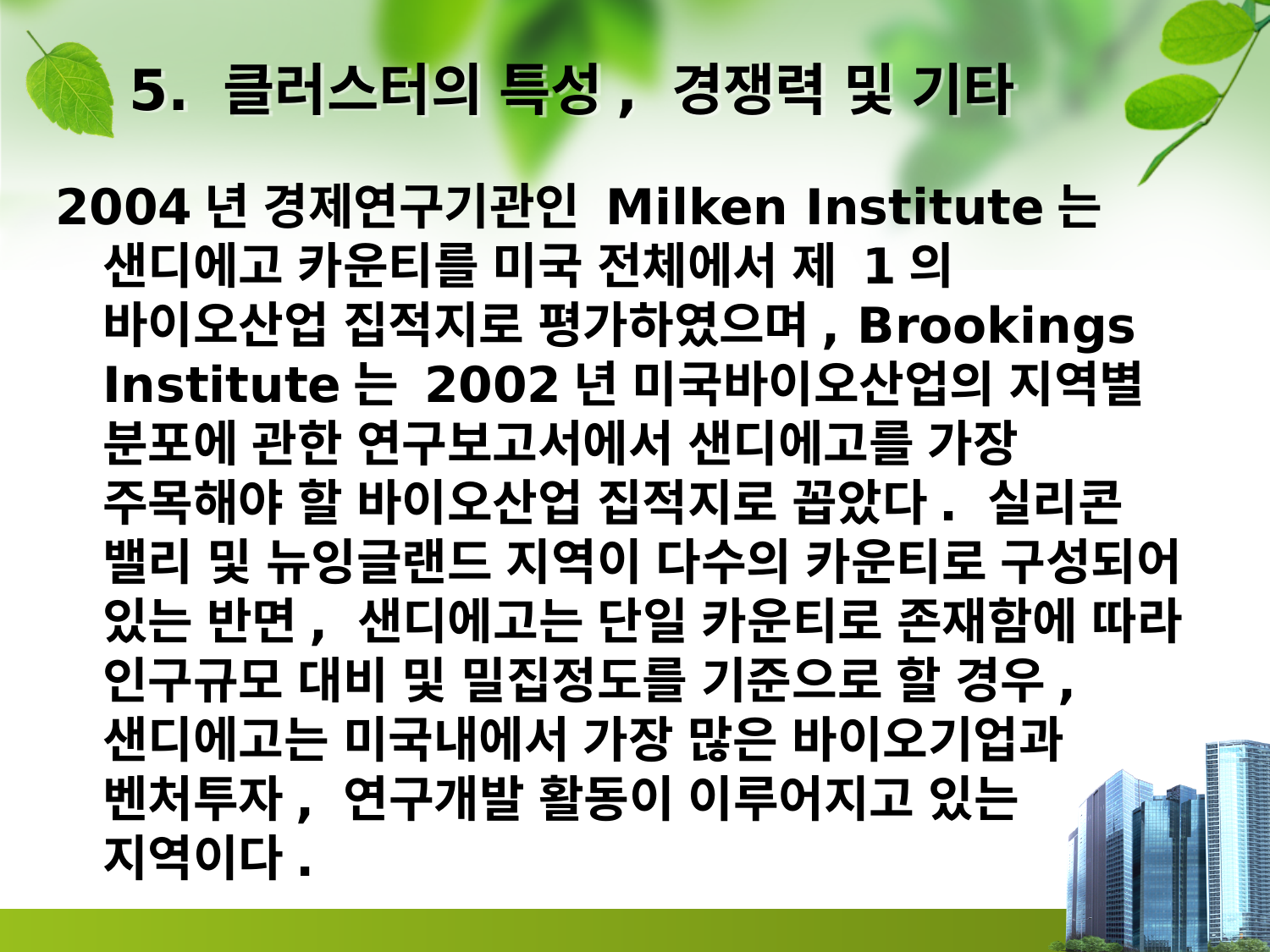

# 5. 클러스터의 특성, 경쟁력 및 기타
2004년 경제연구기관인 Milken Institute는 샌디에고 카운티를 미국 전체에서 제 1의 바이오산업 집적지로 평가하였으며, Brookings Institute는 2002년 미국바이오산업의 지역별 분포에 관한 연구보고서에서 샌디에고를 가장 주목해야 할 바이오산업 집적지로 꼽았다. 실리콘 밸리 및 뉴잉글랜드 지역이 다수의 카운티로 구성되어 있는 반면, 샌디에고는 단일 카운티로 존재함에 따라 인구규모 대비 및 밀집정도를 기준으로 할 경우, 샌디에고는 미국내에서 가장 많은 바이오기업과 벤처투자, 연구개발 활동이 이루어지고 있는 지역이다.